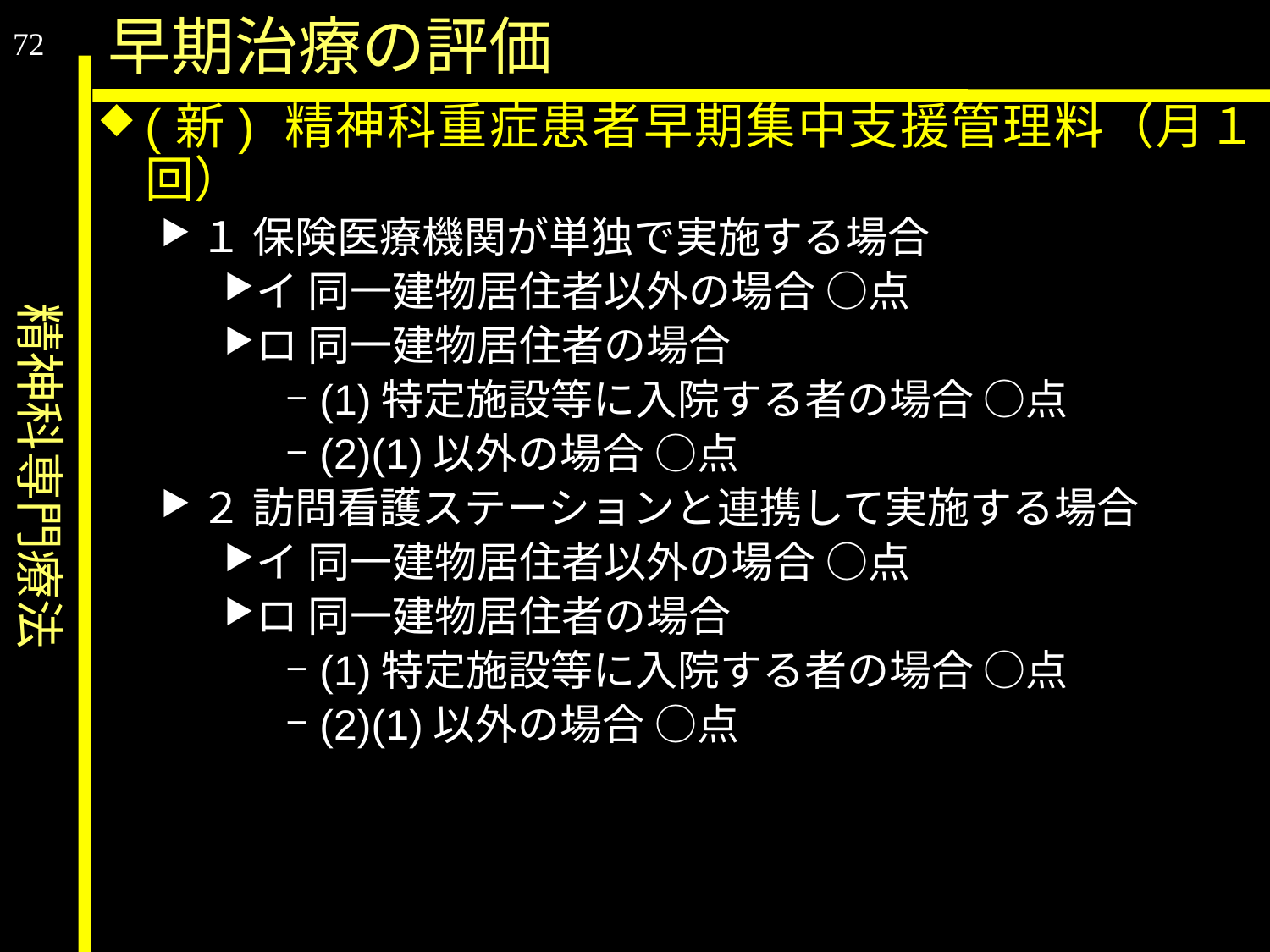

精神科専門療法
早期治療の評価
72

(新) 精神科重症患者早期集中支援管理料（月１回）
１ 保険医療機関が単独で実施する場合
イ 同一建物居住者以外の場合 ○点
ロ 同一建物居住者の場合
(1)特定施設等に入院する者の場合 ○点
(2)(1)以外の場合 ○点
２ 訪問看護ステーションと連携して実施する場合
イ 同一建物居住者以外の場合 ○点
ロ 同一建物居住者の場合
(1)特定施設等に入院する者の場合 ○点
(2)(1)以外の場合 ○点